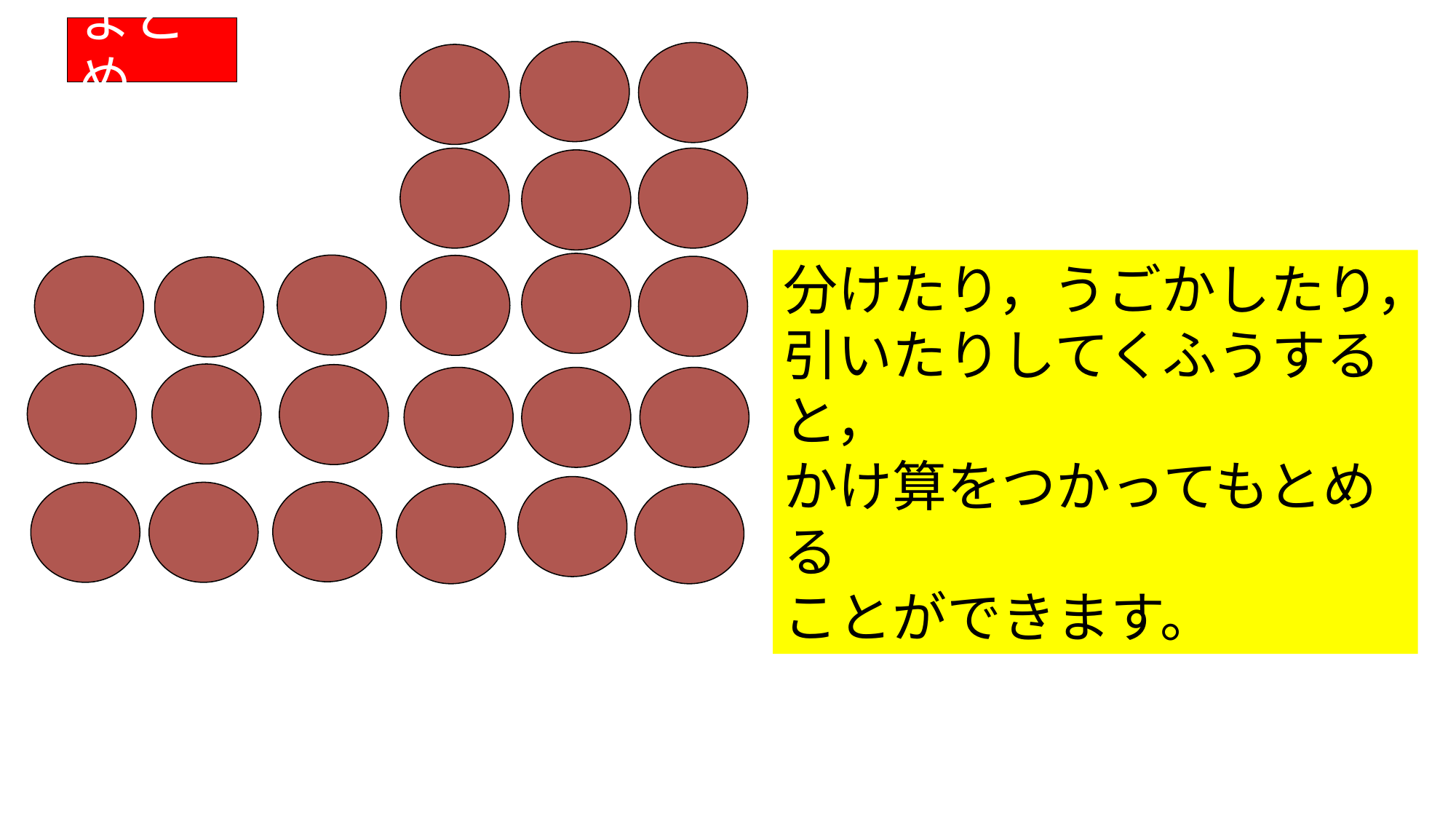

まとめ

分けたり，うごかしたり，
引いたりしてくふうすると，
かけ算をつかってもとめる
ことができます。